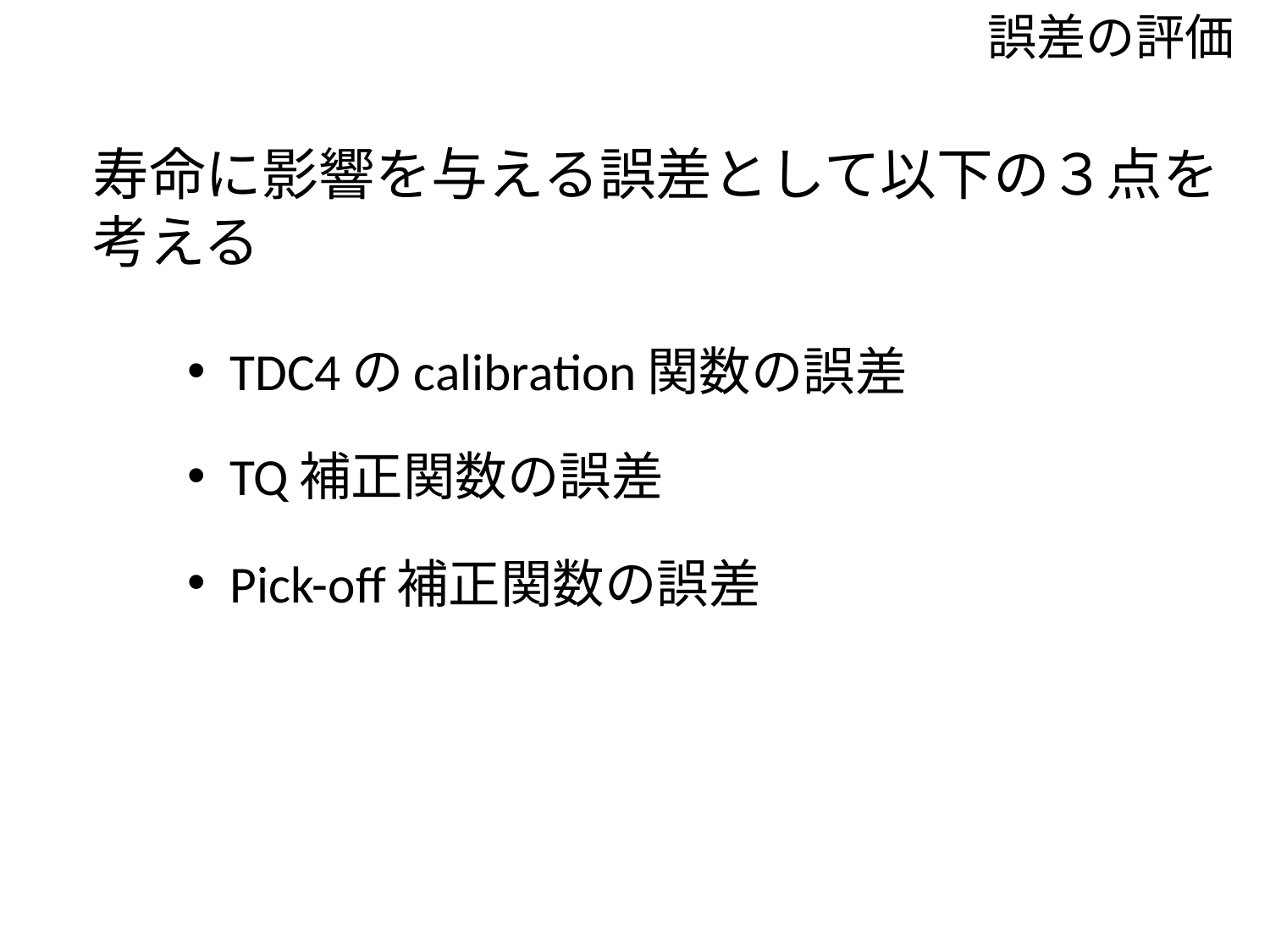

誤差の評価
# 寿命に影響を与える誤差として以下の３点を 考える
TDC4のcalibration関数の誤差

TQ補正関数の誤差

Pick-off補正関数の誤差